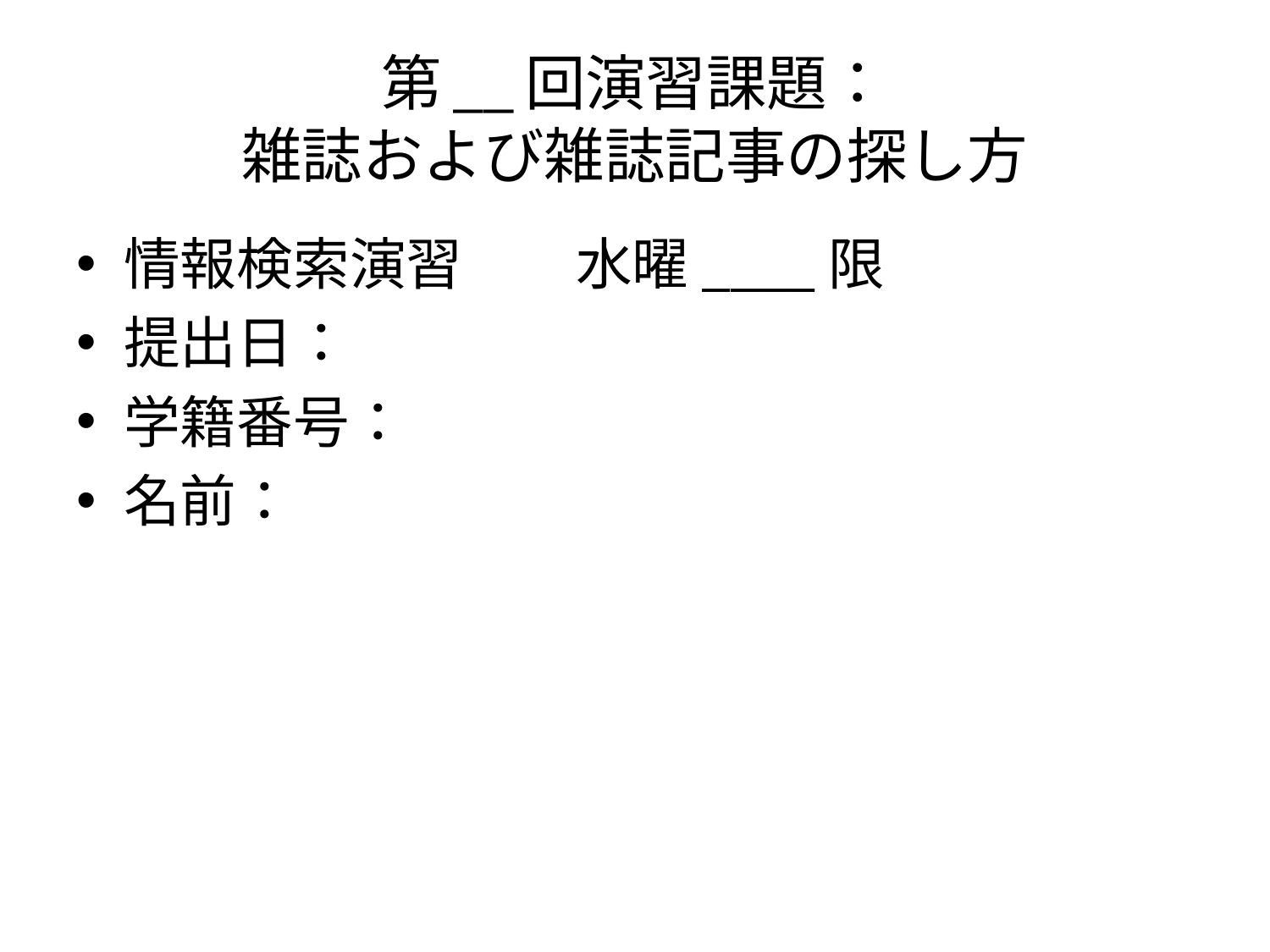

# 第__回演習課題： 雑誌および雑誌記事の探し方
情報検索演習　　水曜____限
提出日：
学籍番号：
名前：